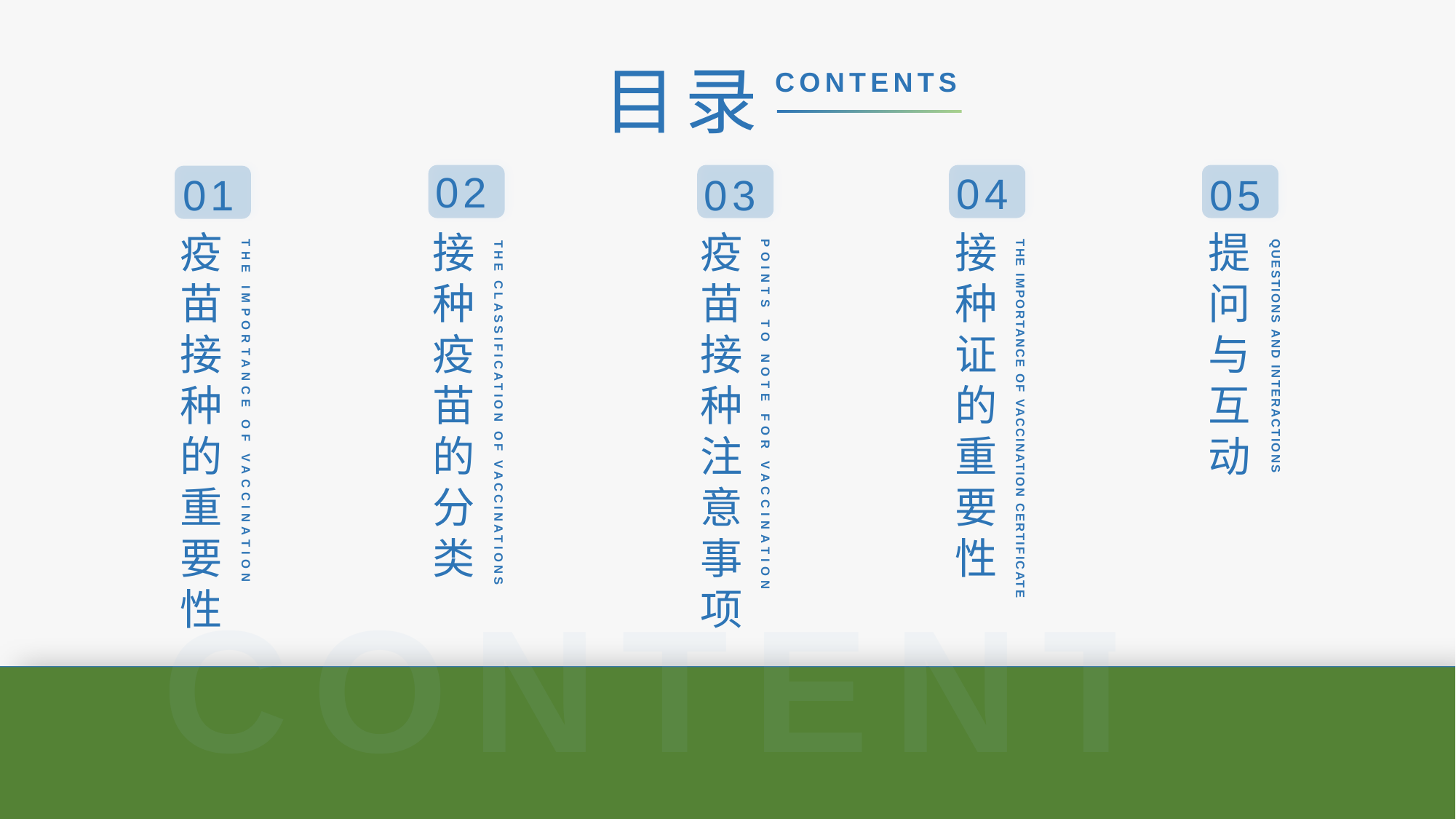

目录
CONTENTS

02
04
03
01
05

疫苗接种的重要性
接种疫苗的分类
疫苗接种注意事项
接种证的重要性
提问与互动
THE IMPORTANCE OF VACCINATION
POINTS TO NOTE FOR VACCINATION
THE IMPORTANCE OF VACCINATION CERTIFICATE
QUESTIONS AND INTERACTIONS
THE CLASSIFICATION OF VACCINATIONS
CONTENTS